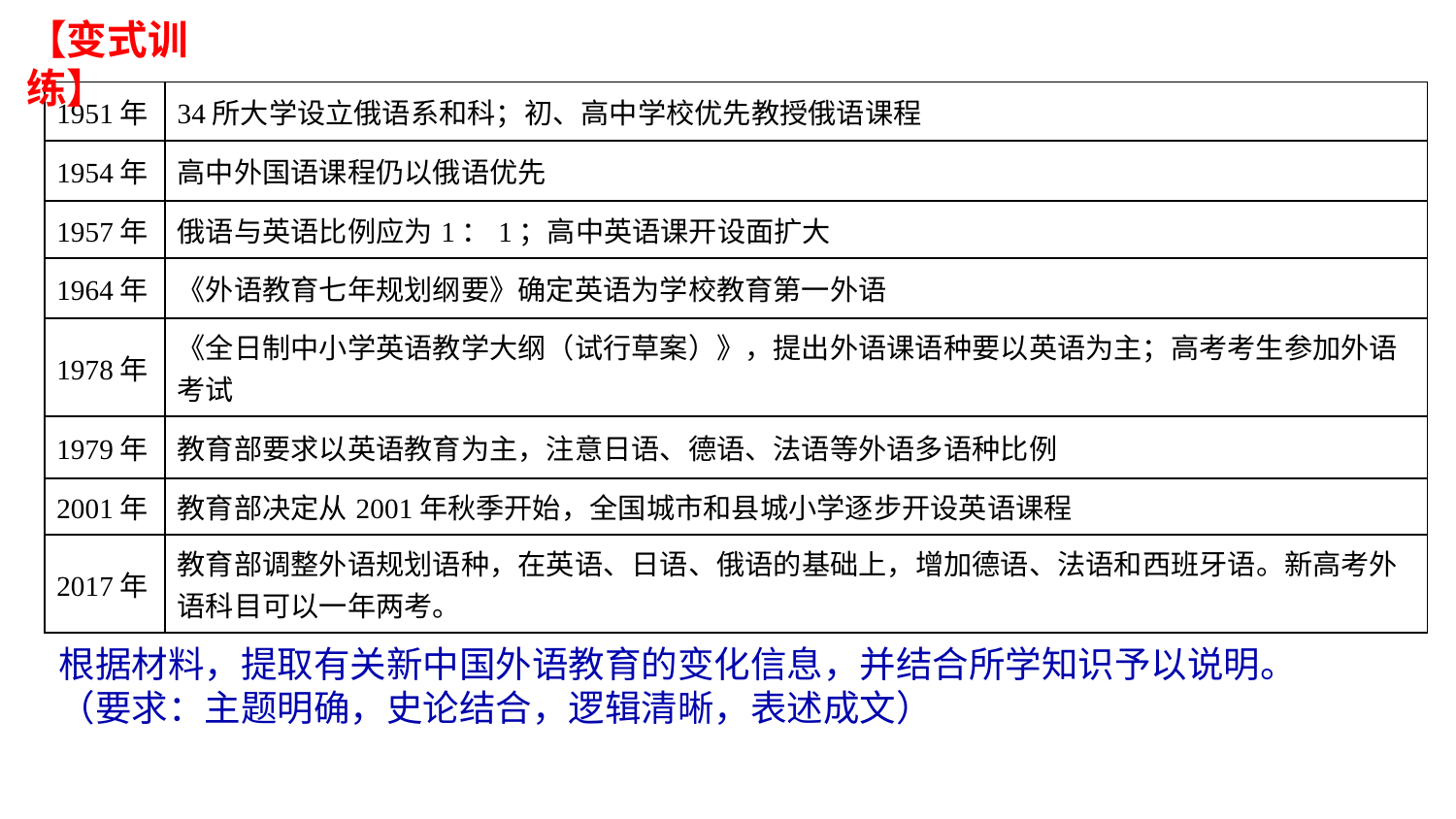

【变式训练】
| 1951年 | 34所大学设立俄语系和科；初、高中学校优先教授俄语课程 |
| --- | --- |
| 1954年 | 高中外国语课程仍以俄语优先 |
| 1957年 | 俄语与英语比例应为1：1；高中英语课开设面扩大 |
| 1964年 | 《外语教育七年规划纲要》确定英语为学校教育第一外语 |
| 1978年 | 《全日制中小学英语教学大纲（试行草案）》，提出外语课语种要以英语为主；高考考生参加外语考试 |
| 1979年 | 教育部要求以英语教育为主，注意日语、德语、法语等外语多语种比例 |
| 2001年 | 教育部决定从2001年秋季开始，全国城市和县城小学逐步开设英语课程 |
| 2017年 | 教育部调整外语规划语种，在英语、日语、俄语的基础上，增加德语、法语和西班牙语。新高考外语科目可以一年两考。 |
根据材料，提取有关新中国外语教育的变化信息，并结合所学知识予以说明。
（要求：主题明确，史论结合，逻辑清晰，表述成文）